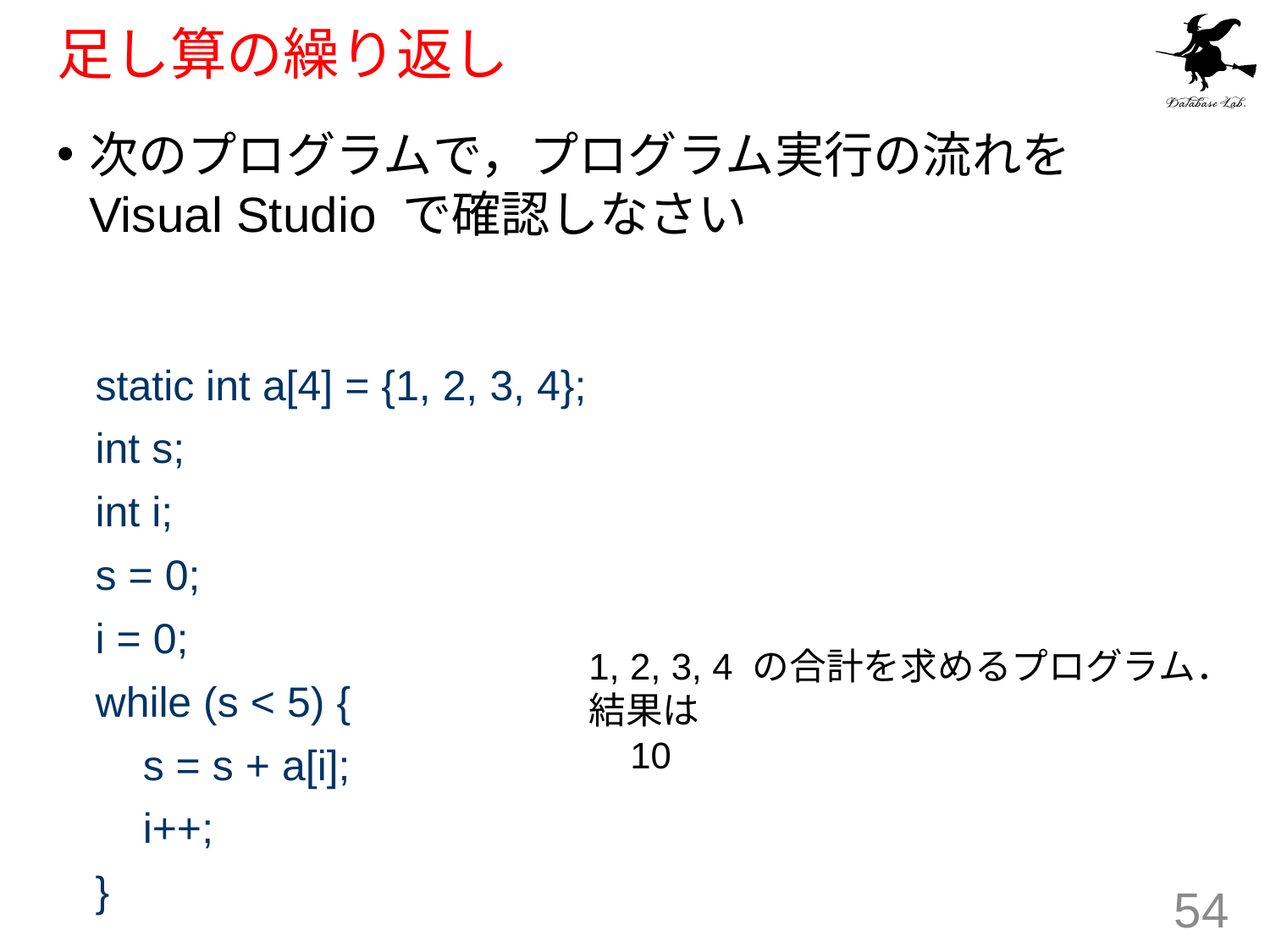

# 足し算の繰り返し
次のプログラムで，プログラム実行の流れを Visual Studio で確認しなさい

static int a[4] = {1, 2, 3, 4};
int s;
int i;
s = 0;
i = 0;
while (s < 5) {
    s = s + a[i];
    i++;
}

1, 2, 3, 4 の合計を求めるプログラム．
結果は
    10
54